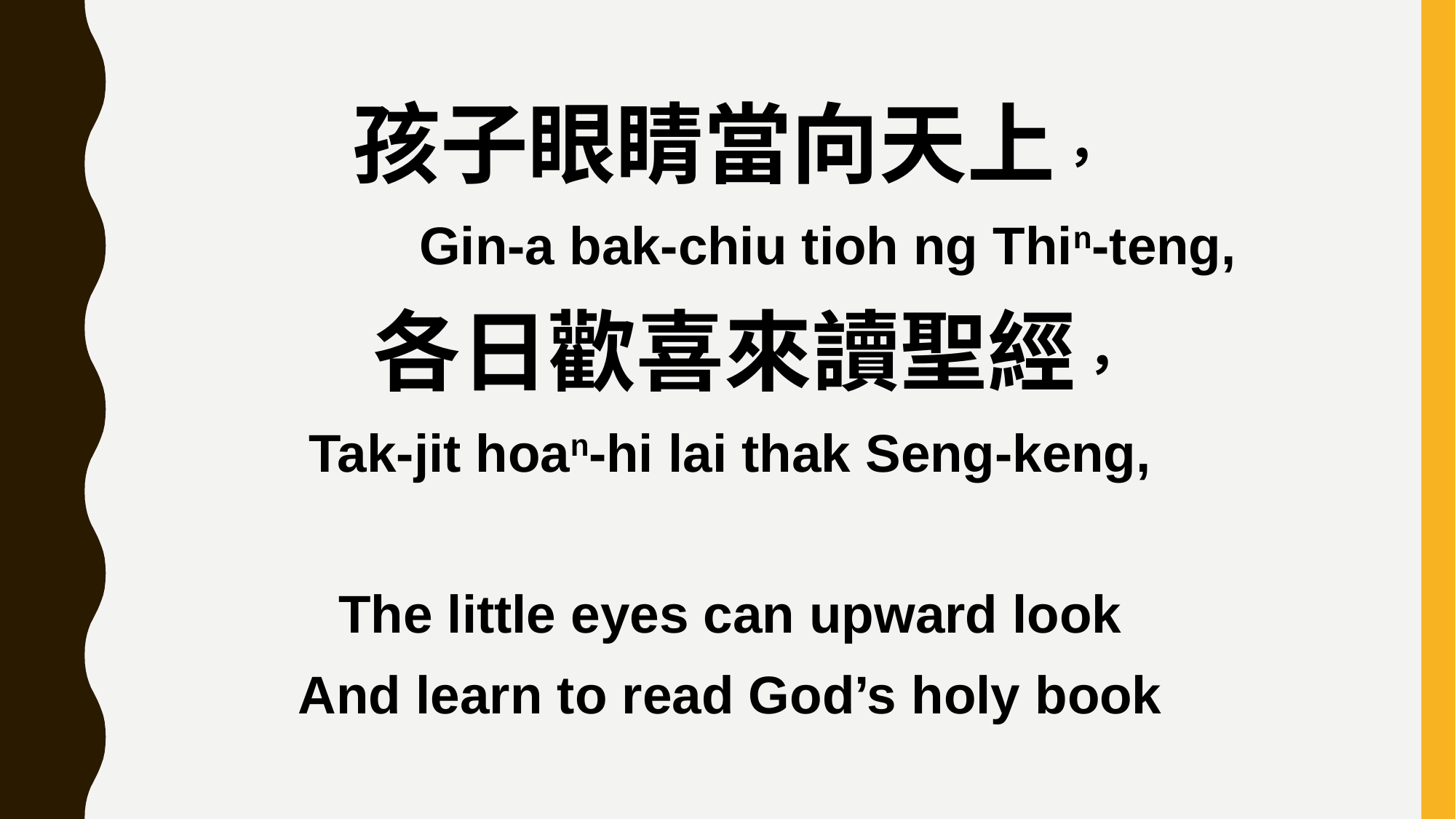

孩子眼睛當向天上，
               Gin-a bak-chiu tioh ng Thin-teng,
 各日歡喜來讀聖經，
Tak-jit hoan-hi lai thak Seng-keng,

The little eyes can upward look
And learn to read God’s holy book